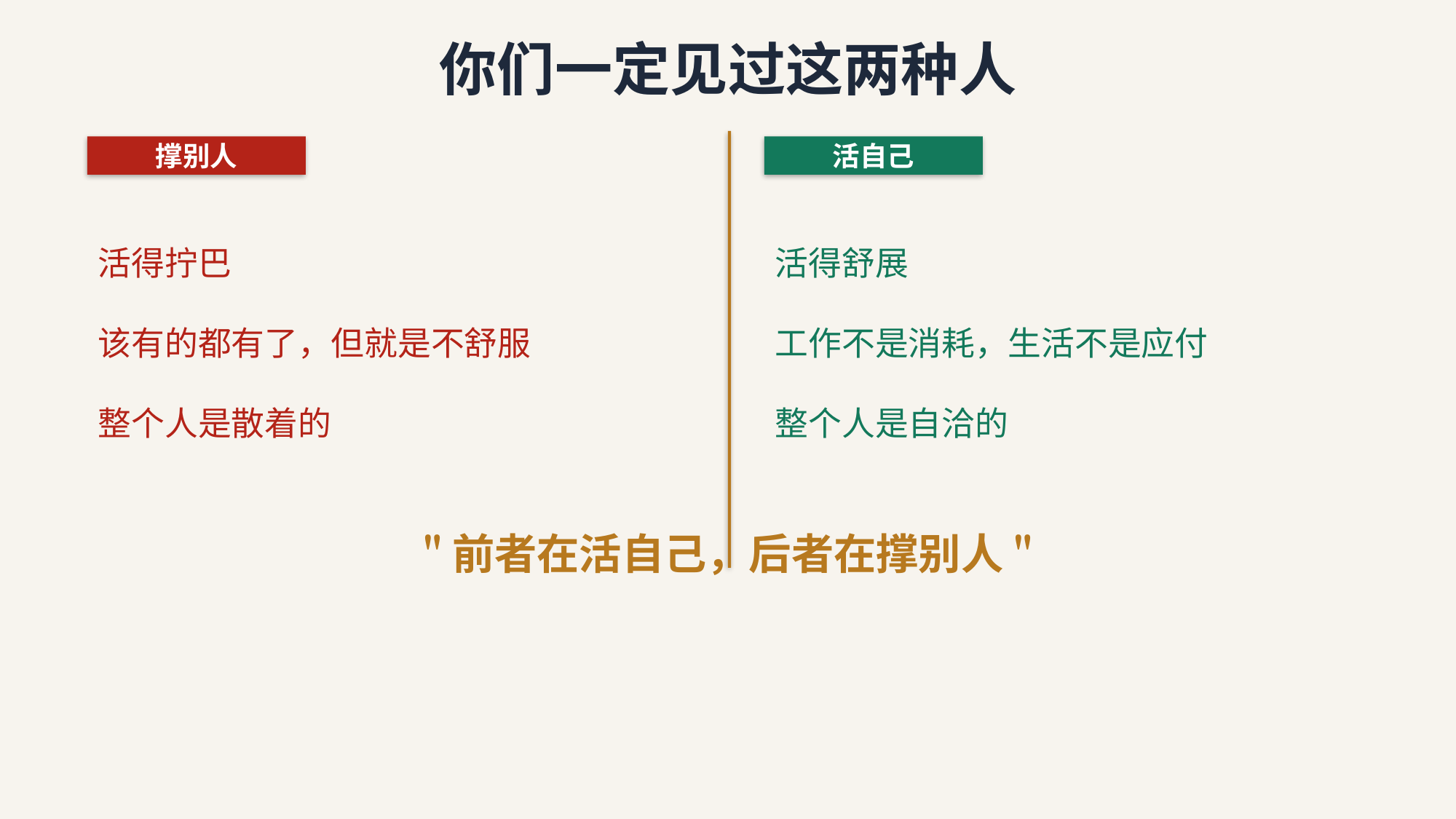

你们一定见过这两种人

撑别人
活自己
活得拧巴
该有的都有了，但就是不舒服
整个人是散着的
活得舒展
工作不是消耗，生活不是应付
整个人是自洽的
"前者在活自己，后者在撑别人"